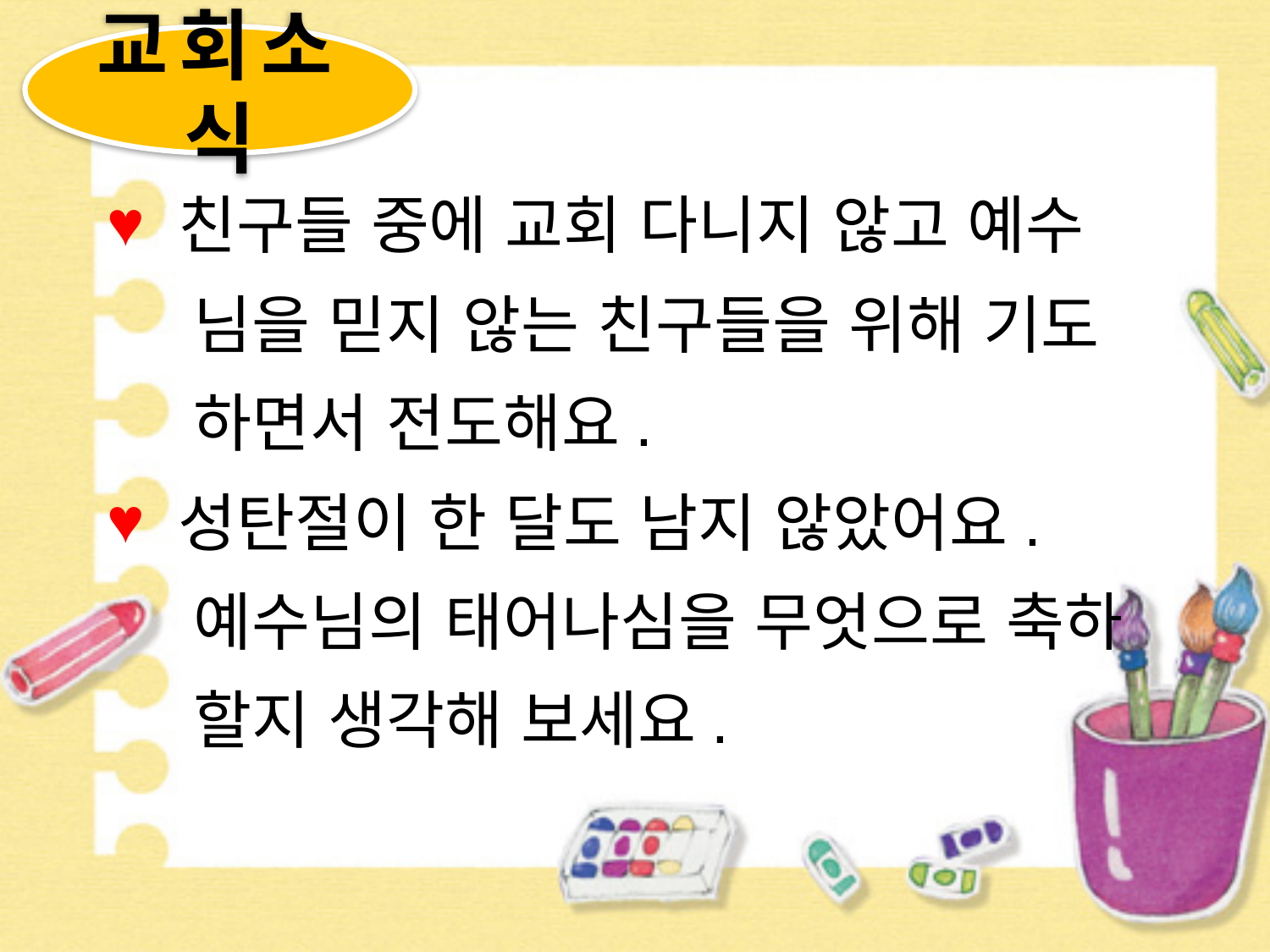

교회소식
 친구들 중에 교회 다니지 않고 예수
    님을 믿지 않는 친구들을 위해 기도
    하면서 전도해요.
 성탄절이 한 달도 남지 않았어요.
    예수님의 태어나심을 무엇으로 축하
    할지 생각해 보세요.